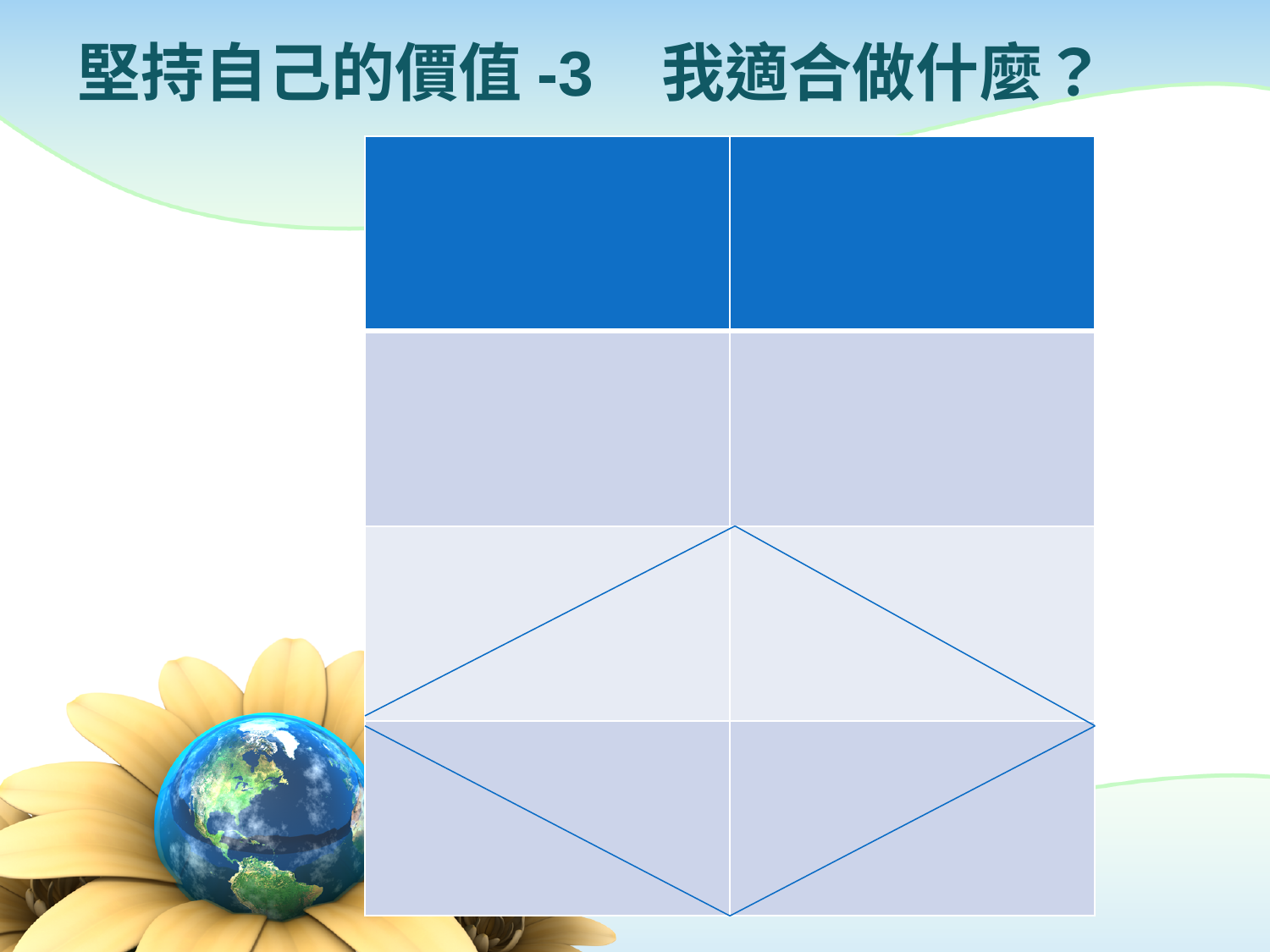

# 堅持自己的價值-3   我適合做什麼？
|  |  |
| --- | --- |
|  |  |
|  |  |
|  |  |